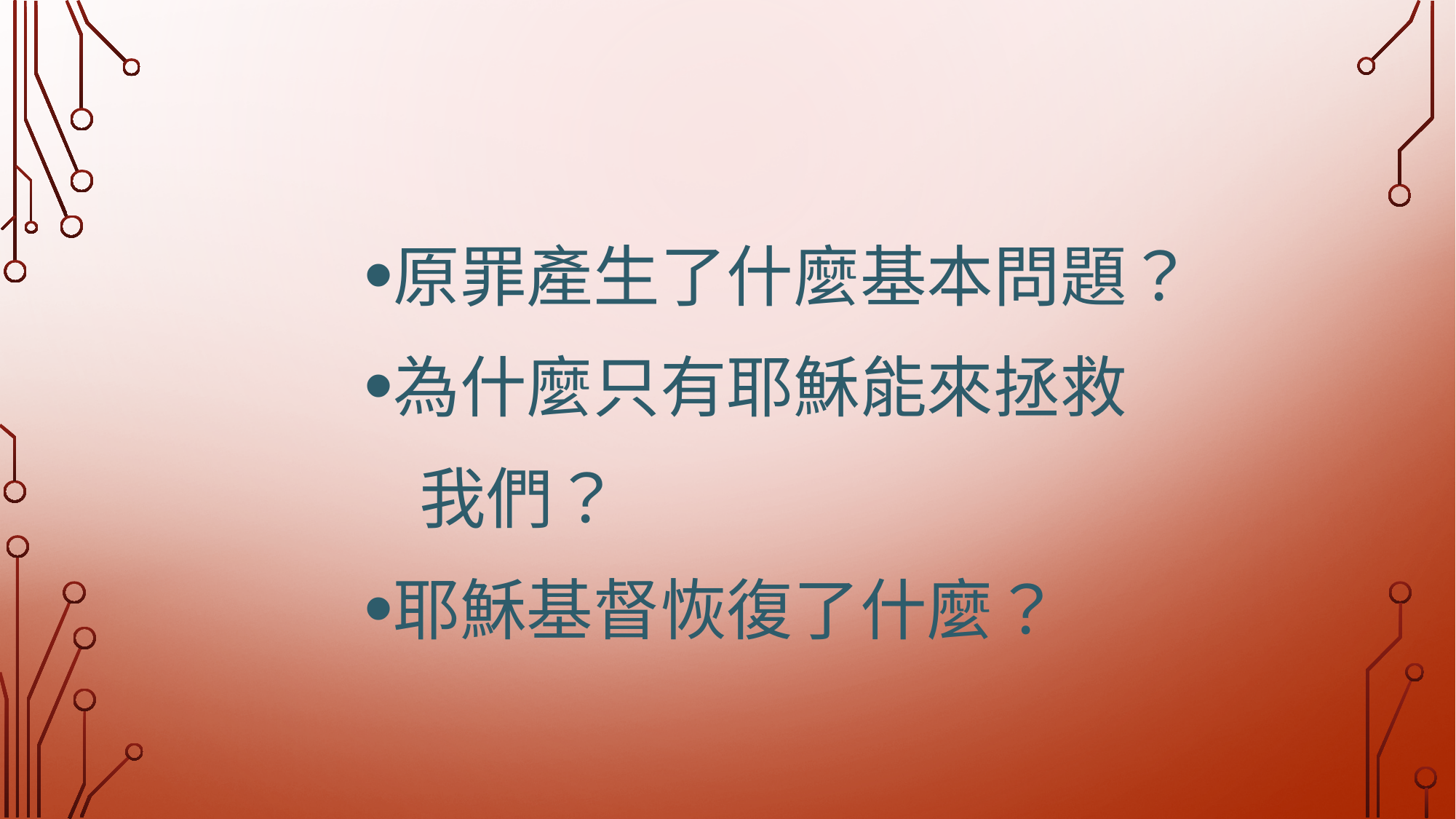

原罪產生了什麼基本問題？
為什麼只有耶穌能來拯救
  我們？
耶穌基督恢復了什麼？